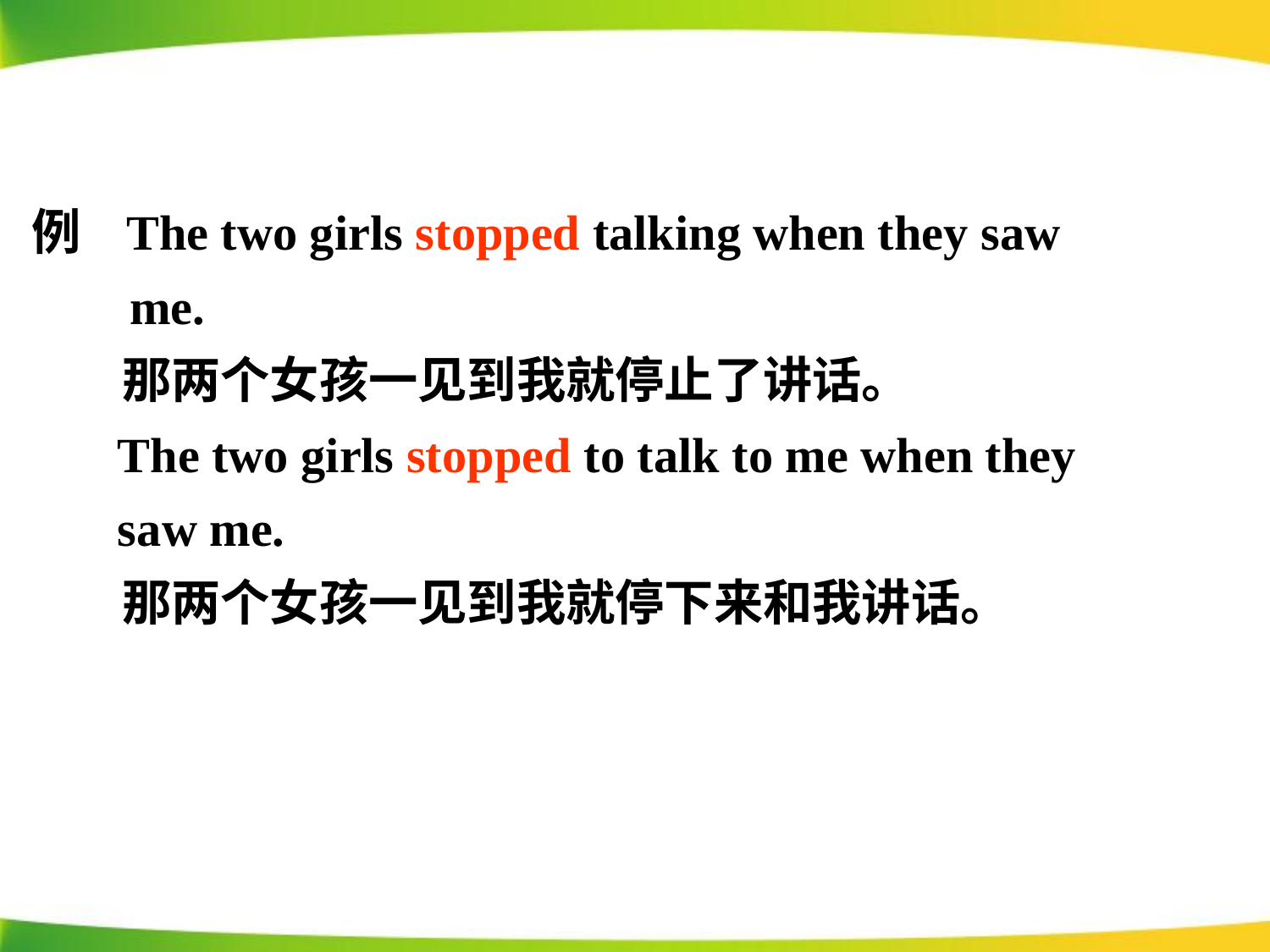

例   The two girls stopped talking when they saw
        me.
       那两个女孩一见到我就停止了讲话。
       The two girls stopped to talk to me when they
       saw me.
       那两个女孩一见到我就停下来和我讲话。